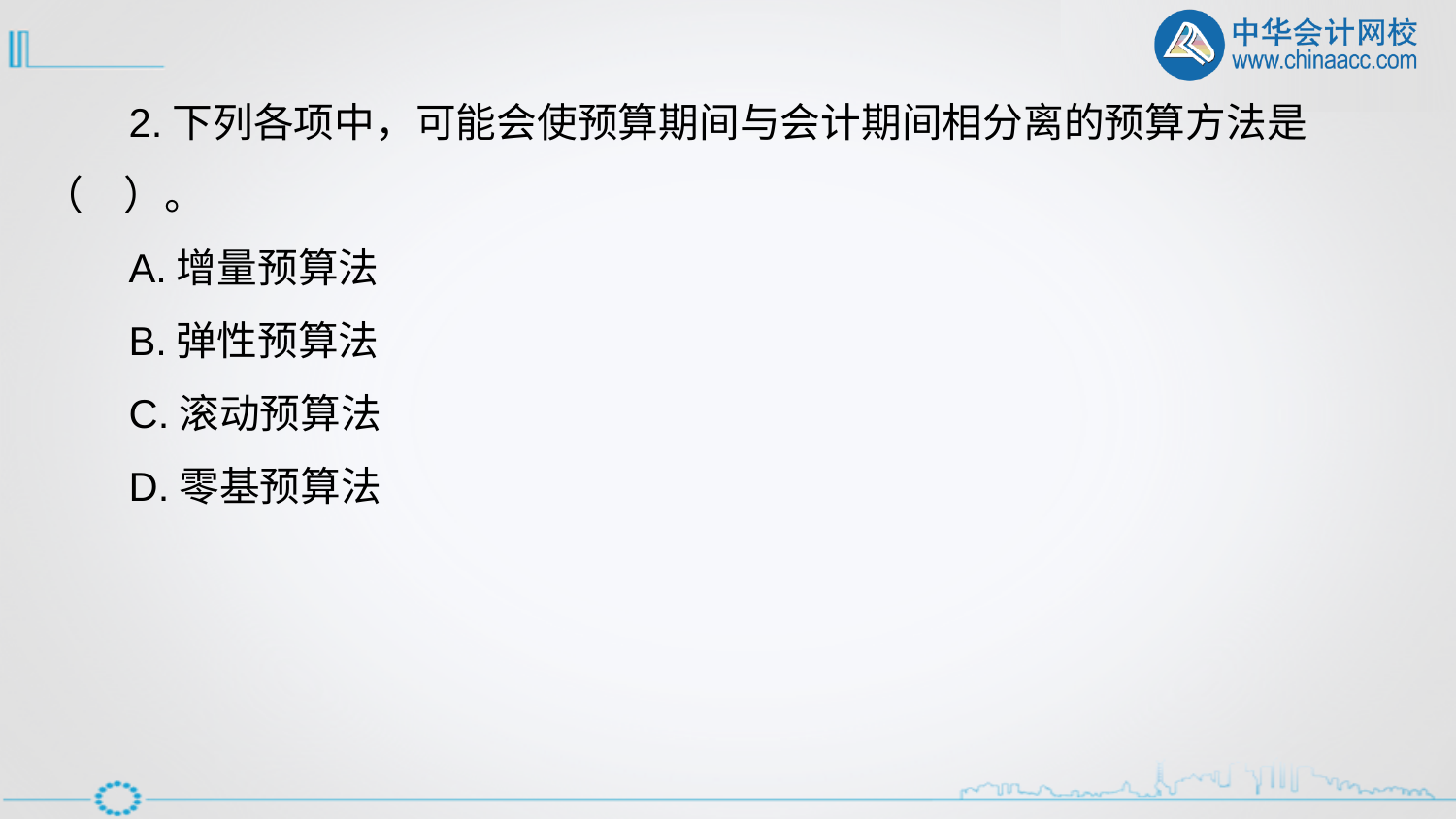

2.下列各项中，可能会使预算期间与会计期间相分离的预算方法是（　）。
A.增量预算法
B.弹性预算法
C.滚动预算法
D.零基预算法